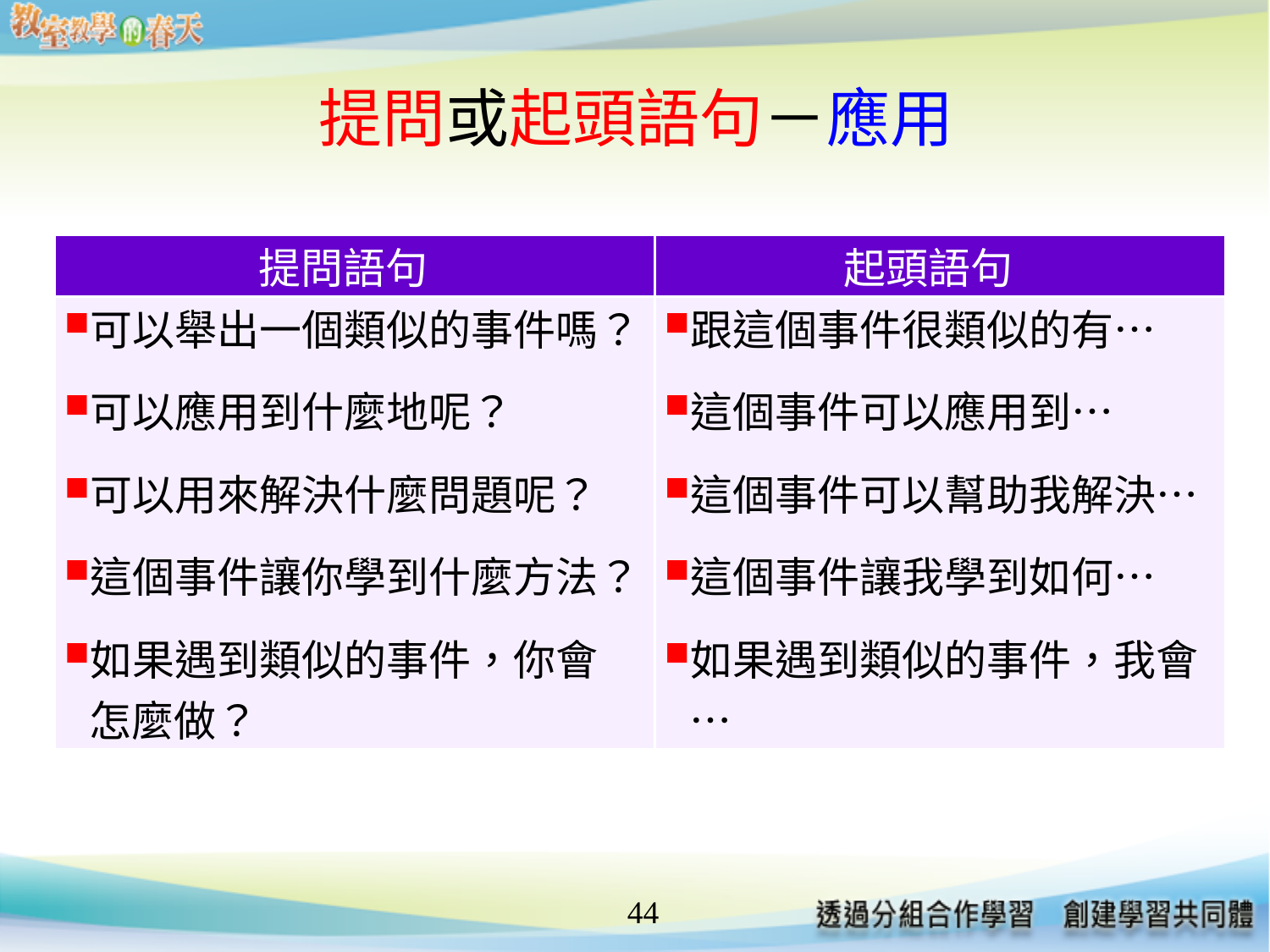

# 提問或起頭語句－應用
| 提問語句 | 起頭語句 |
| --- | --- |
| 可以舉出一個類似的事件嗎？ 可以應用到什麼地呢？ 可以用來解決什麼問題呢？ 這個事件讓你學到什麼方法？ 如果遇到類似的事件，你會 怎麼做？ | 跟這個事件很類似的有… 這個事件可以應用到… 這個事件可以幫助我解決… 這個事件讓我學到如何… 如果遇到類似的事件，我會… |
44